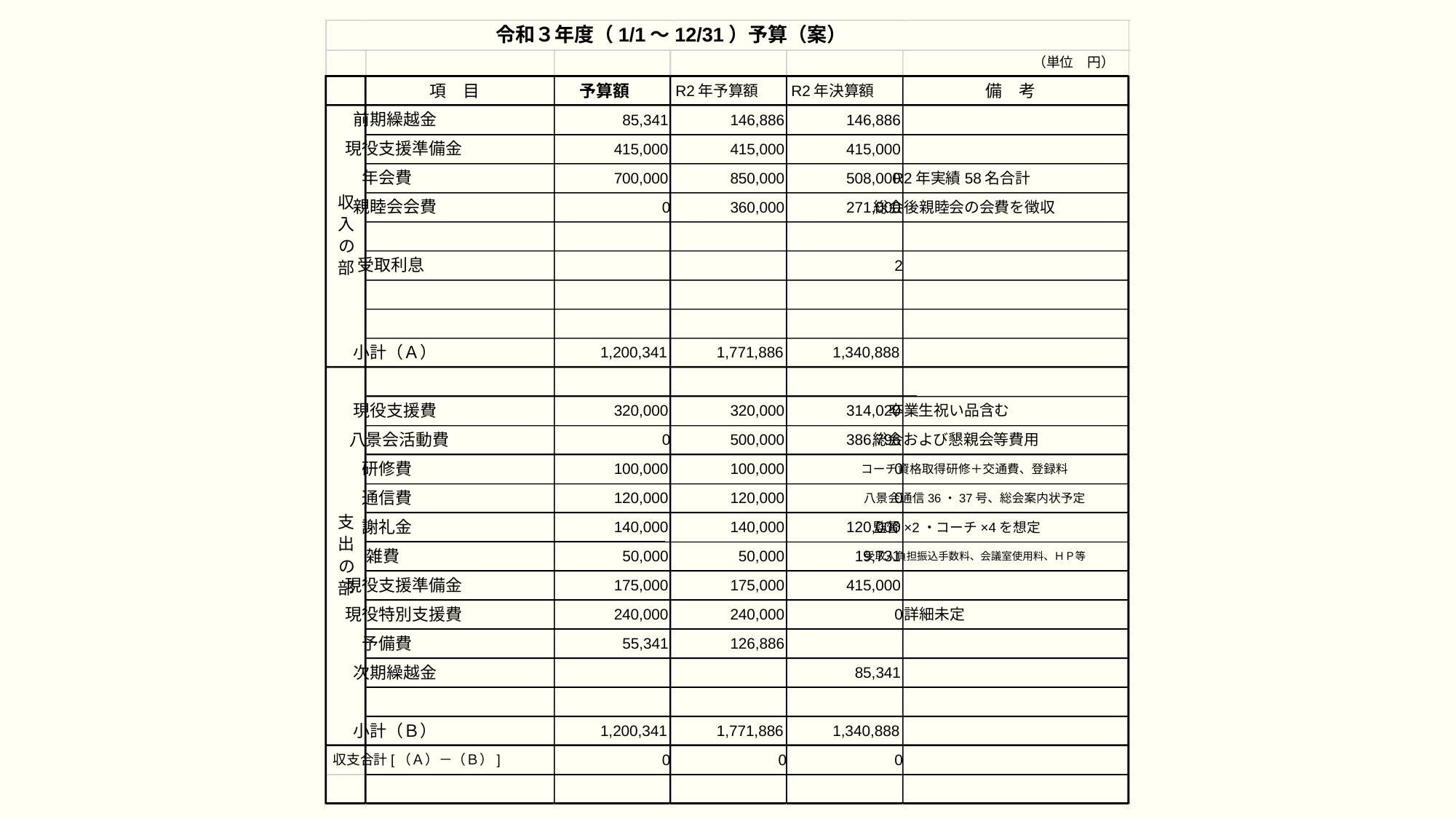

令和３年度（1/1～12/31）予算（案）

（単位　円）

項　目
予算額
備　考
R2年予算額
R2年決算額

前期繰越金
85,341
146,886
146,886

現役支援準備金
415,000
415,000
415,000

年会費
700,000
850,000
508,000
　R2年実績58名合計
収

親睦会会費
0
360,000
271,000
　総会後親睦会の会費を徴収
入

の

受取利息
2
部

小計（Ａ）
1,200,341
1,771,886
1,340,888

現役支援費
320,000
320,000
314,020
　卒業生祝い品含む

八景会活動費
0
500,000
386,796
　総会および懇親会等費用

研修費
100,000
100,000
0
　コーチ資格取得研修＋交通費、登録料

通信費
120,000
120,000
0
　八景会通信36・37号、総会案内状予定
支

謝礼金
140,000
140,000
120,000
　監督×2・コーチ×4を想定
出

雑費
50,000
50,000
19,731
　受取人負担振込手数料、会議室使用料、ＨＰ等
の

現役支援準備金
175,000
175,000
415,000
部

現役特別支援費
240,000
240,000
0
　詳細未定

予備費
55,341
126,886

次期繰越金
85,341

小計（Ｂ）
1,200,341
1,771,886
1,340,888

0
0
0
収支合計[（Ａ）－（Ｂ）]